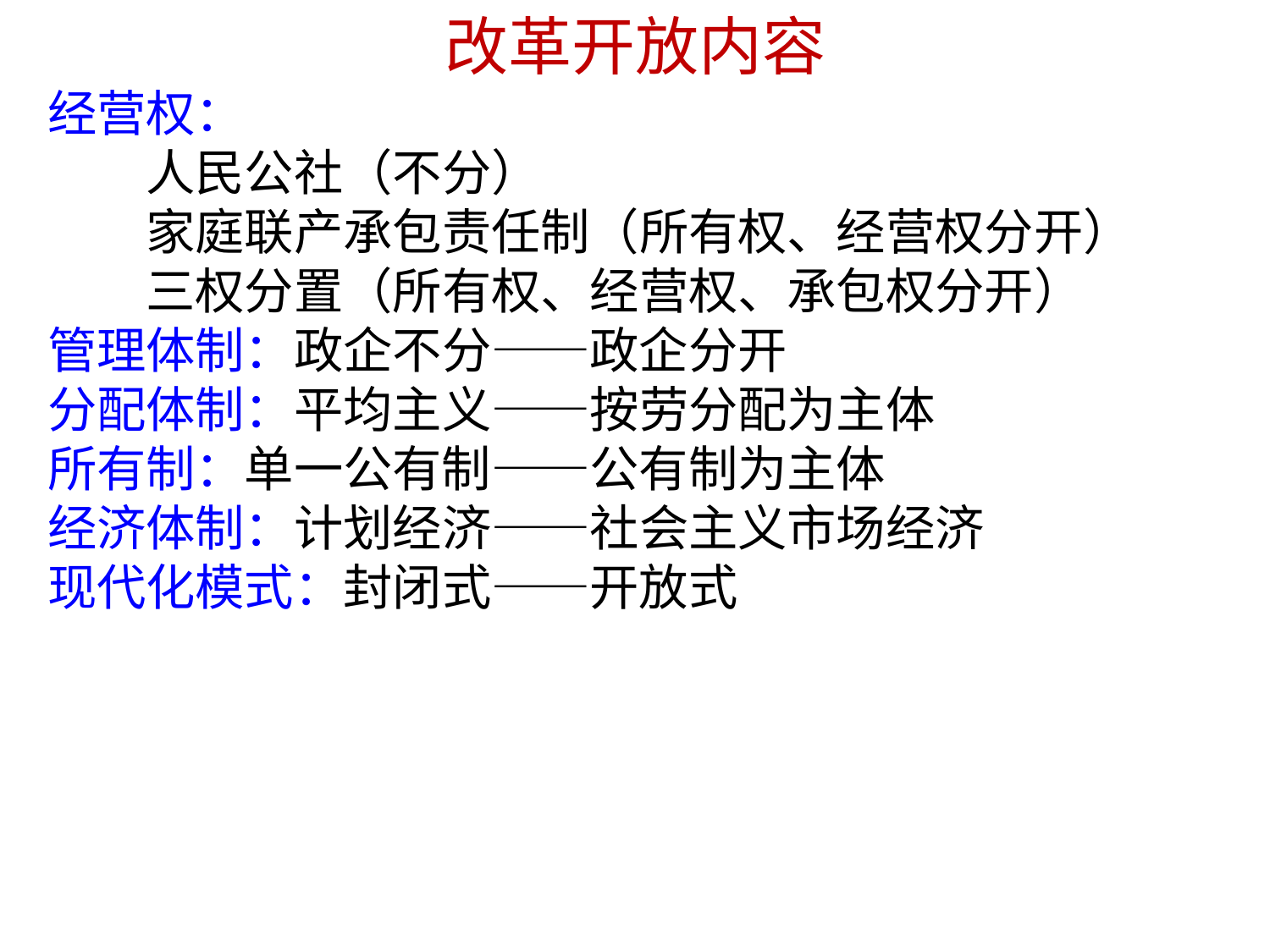

改革开放内容
经营权：
　　人民公社（不分）
　　家庭联产承包责任制（所有权、经营权分开）
　　三权分置（所有权、经营权、承包权分开）
管理体制：政企不分——政企分开
分配体制：平均主义——按劳分配为主体
所有制：单一公有制——公有制为主体
经济体制：计划经济——社会主义市场经济
现代化模式：封闭式——开放式